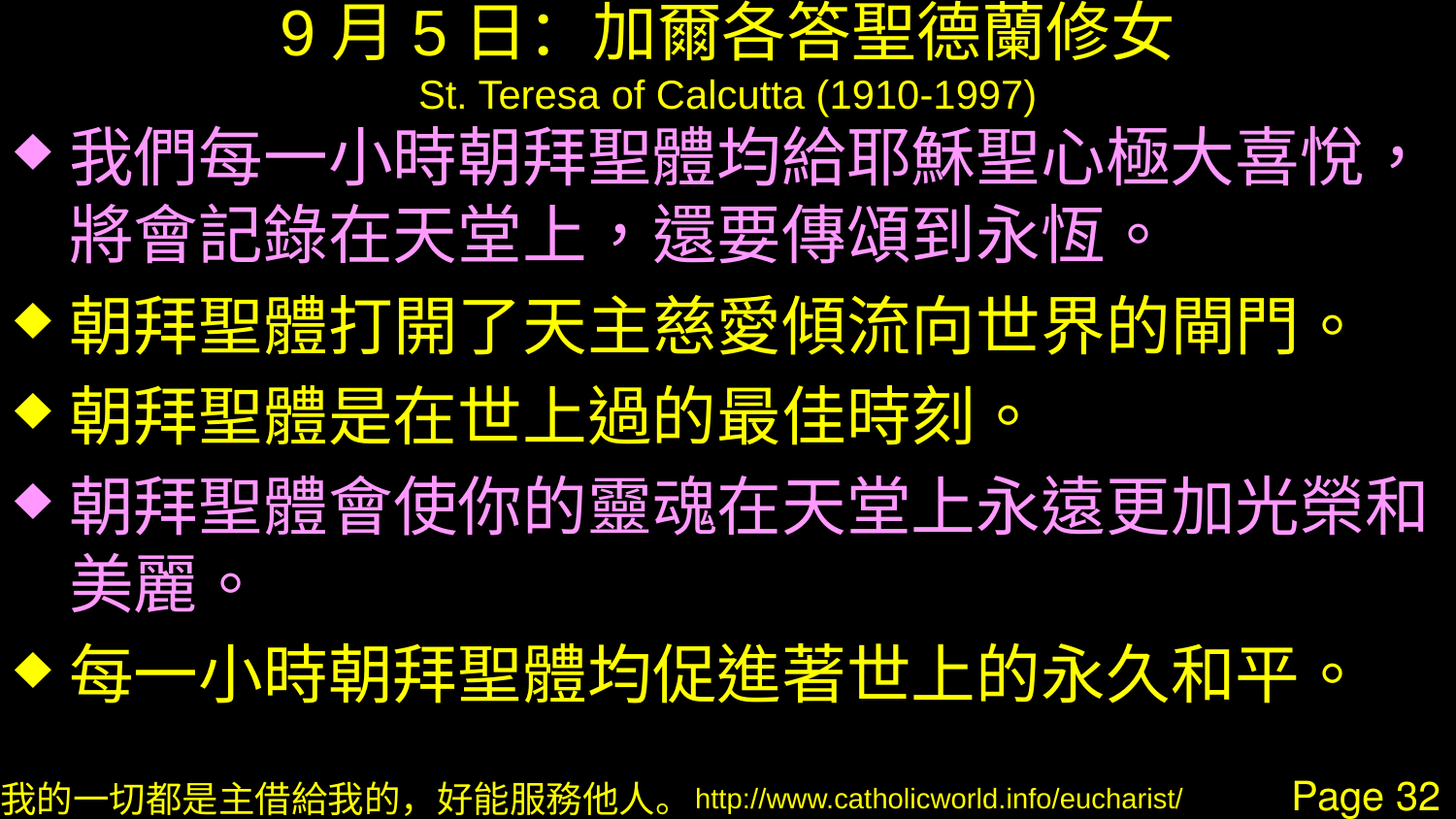

# 9月5日：加爾各答聖德蘭修女 St. Teresa of Calcutta (1910-1997)
我們每一小時朝拜聖體均給耶穌聖心極大喜悅，將會記錄在天堂上，還要傳頌到永恆。
朝拜聖體打開了天主慈愛傾流向世界的閘門。
朝拜聖體是在世上過的最佳時刻。
朝拜聖體會使你的靈魂在天堂上永遠更加光榮和美麗。
每一小時朝拜聖體均促進著世上的永久和平。